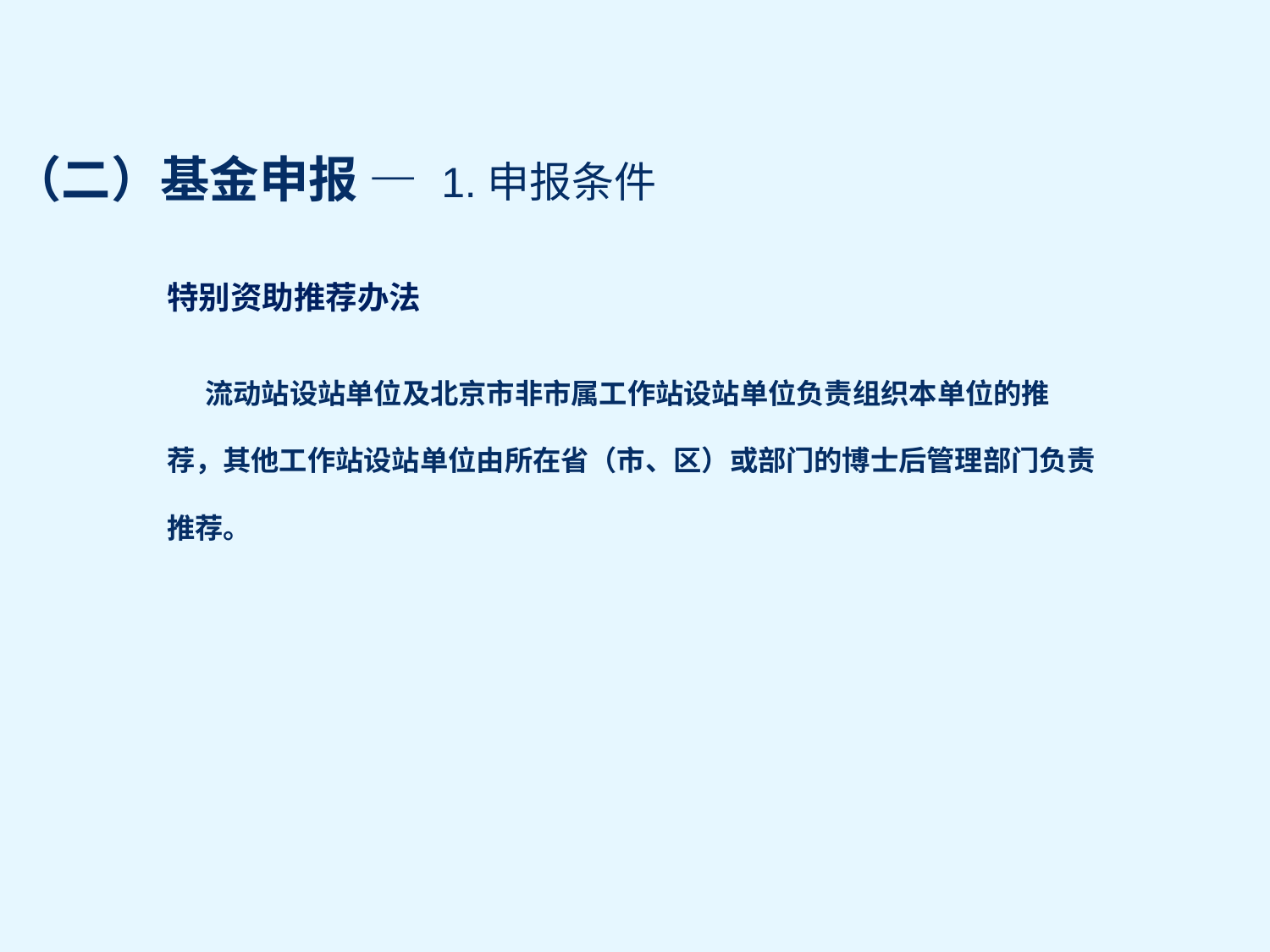

（二）基金申报 — 1.申报条件
特别资助推荐办法
     流动站设站单位及北京市非市属工作站设站单位负责组织本单位的推荐，其他工作站设站单位由所在省（市、区）或部门的博士后管理部门负责推荐。